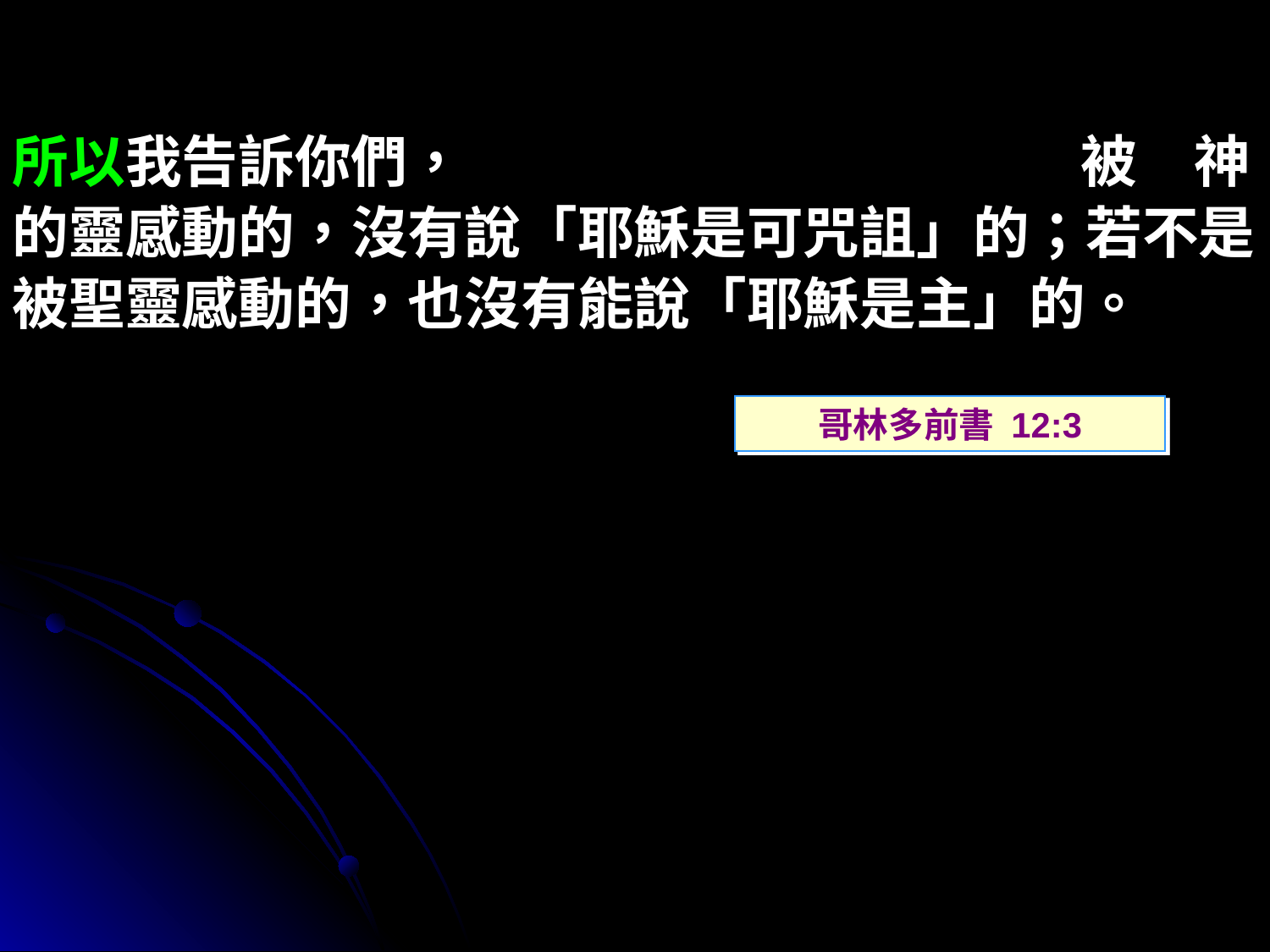

所以我告訴你們，                                                被　神的靈感動的，沒有說「耶穌是可咒詛」的；若不是被聖靈感動的，也沒有能說「耶穌是主」的。
哥林多前書 12:3